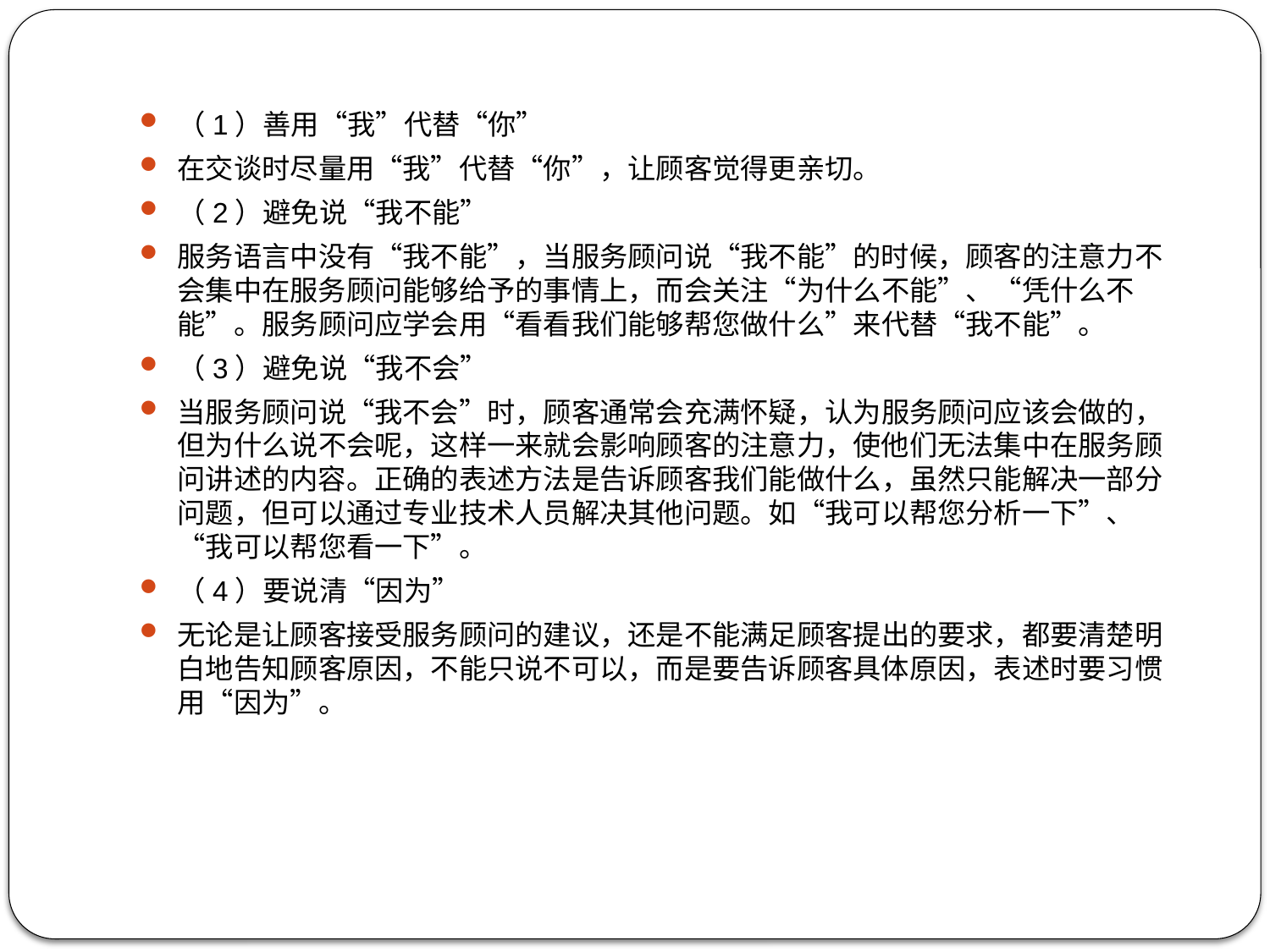

（1）善用“我”代替“你”
在交谈时尽量用“我”代替“你”，让顾客觉得更亲切。
（2）避免说“我不能”
服务语言中没有“我不能”，当服务顾问说“我不能”的时候，顾客的注意力不会集中在服务顾问能够给予的事情上，而会关注“为什么不能”、“凭什么不能”。服务顾问应学会用“看看我们能够帮您做什么”来代替“我不能”。
（3）避免说“我不会”
当服务顾问说“我不会”时，顾客通常会充满怀疑，认为服务顾问应该会做的，但为什么说不会呢，这样一来就会影响顾客的注意力，使他们无法集中在服务顾问讲述的内容。正确的表述方法是告诉顾客我们能做什么，虽然只能解决一部分问题，但可以通过专业技术人员解决其他问题。如“我可以帮您分析一下”、“我可以帮您看一下”。
（4）要说清“因为”
无论是让顾客接受服务顾问的建议，还是不能满足顾客提出的要求，都要清楚明白地告知顾客原因，不能只说不可以，而是要告诉顾客具体原因，表述时要习惯用“因为”。